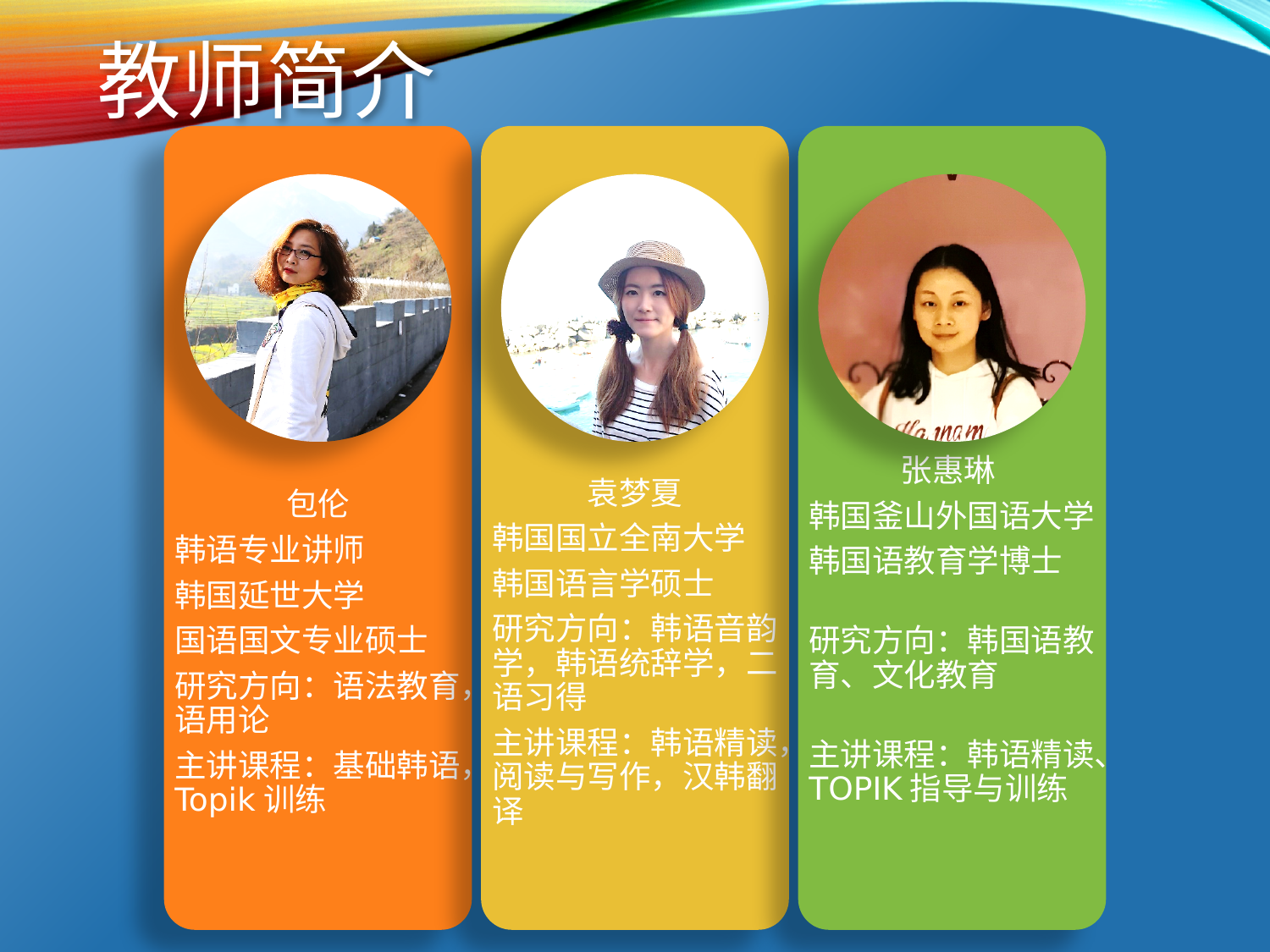

教师简介

包伦
韩语专业讲师
韩国延世大学
国语国文专业硕士
研究方向：语法教育，语用论
主讲课程：基础韩语，Topik训练

袁梦夏
韩国国立全南大学
韩国语言学硕士
研究方向：韩语音韵学，韩语统辞学，二语习得
主讲课程：韩语精读，阅读与写作，汉韩翻译

张惠琳
韩国釜山外国语大学
韩国语教育学博士
研究方向：韩国语教育、文化教育
主讲课程：韩语精读、TOPIK指导与训练